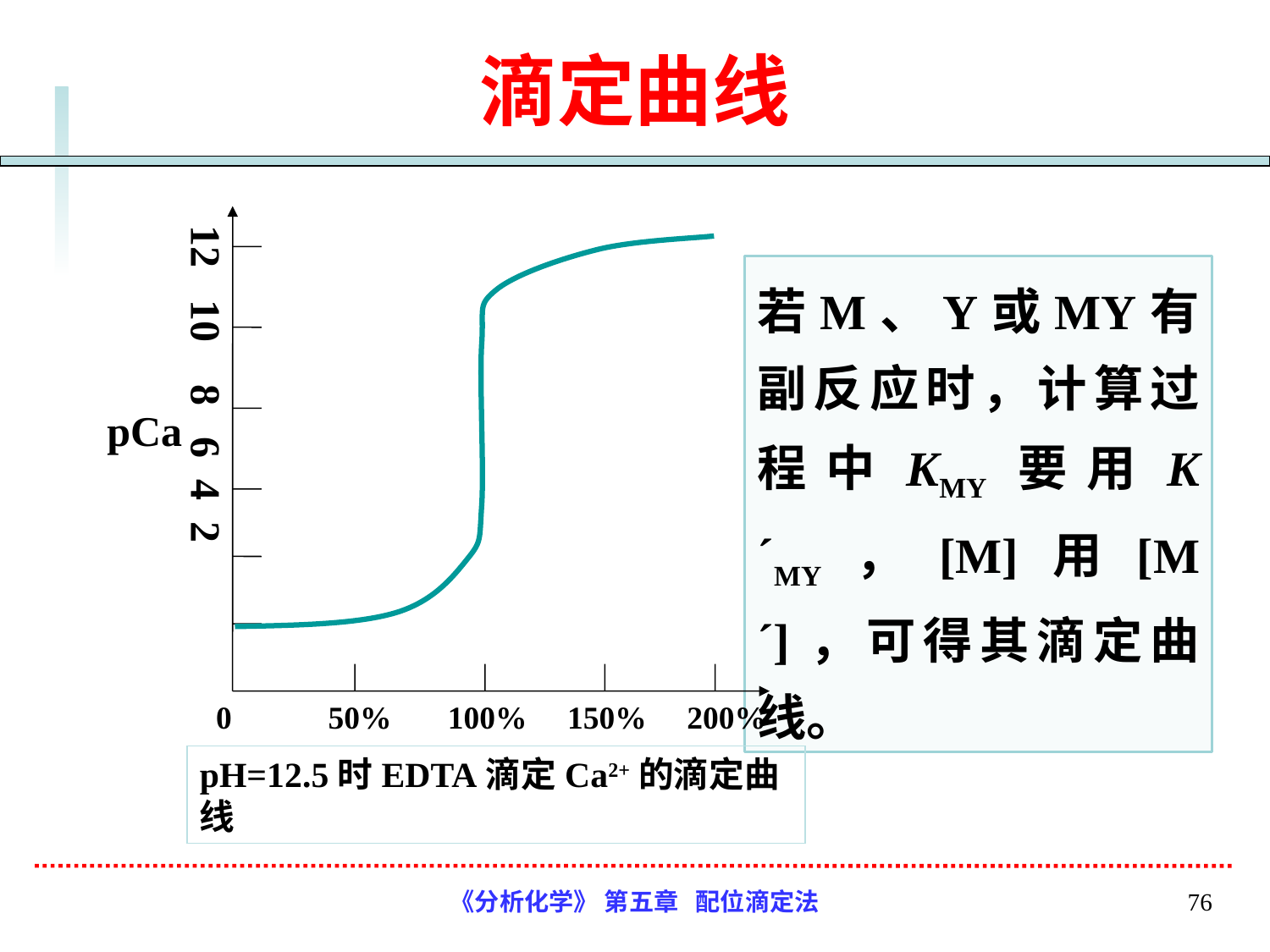

# 滴定曲线

12   10    8   6  4  2

pCa

0            50%       100%     150%     200%

pH=12.5时EDTA滴定Ca2+的滴定曲线
若M、Y或MY有副反应时，计算过程中KMY要用K´MY，[M]用[M´]，可得其滴定曲线。
《分析化学》 第五章   配位滴定法
76